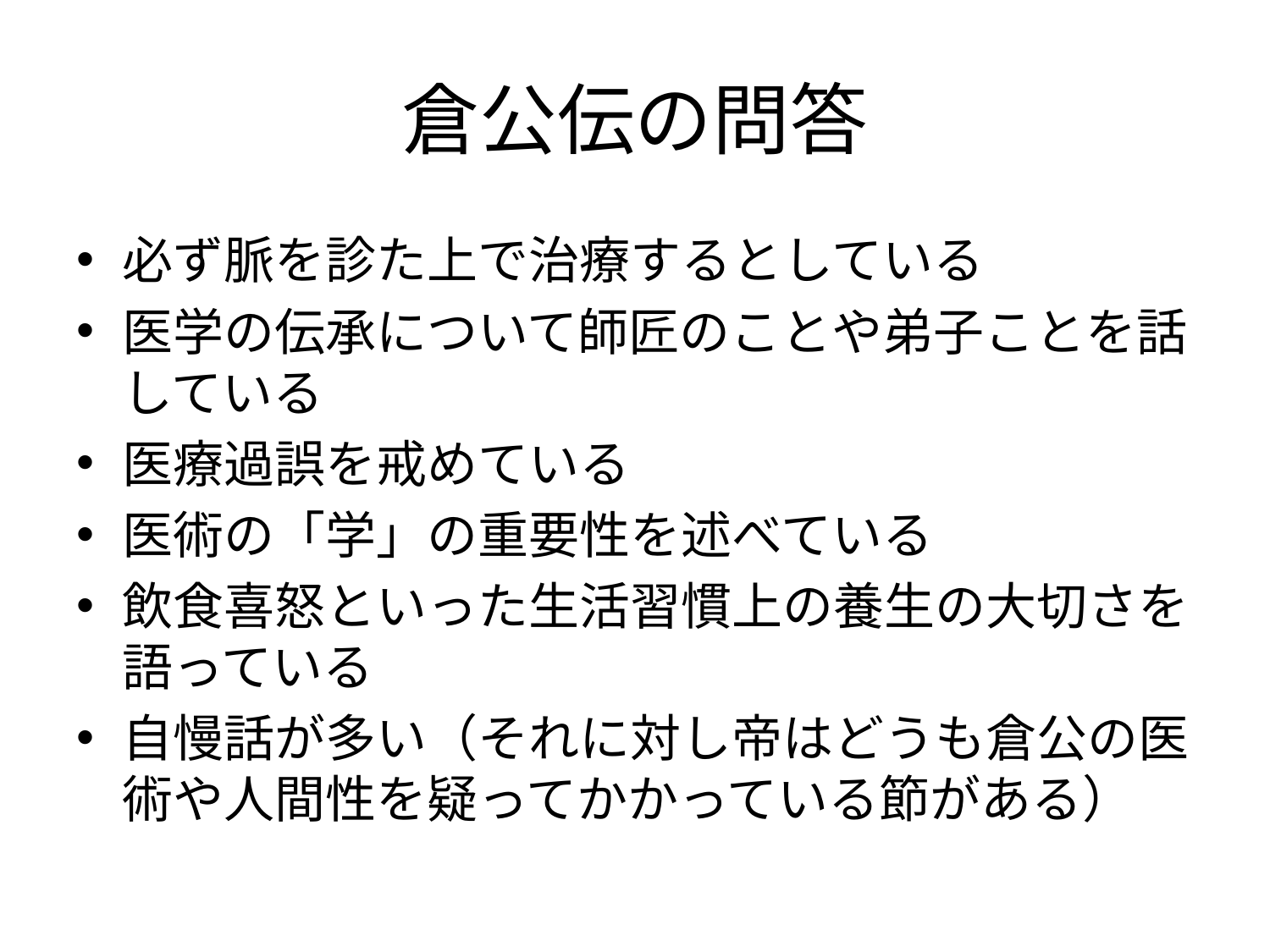

# 倉公伝の問答
必ず脈を診た上で治療するとしている
医学の伝承について師匠のことや弟子ことを話している
医療過誤を戒めている
医術の「学」の重要性を述べている
飲食喜怒といった生活習慣上の養生の大切さを語っている
自慢話が多い（それに対し帝はどうも倉公の医術や人間性を疑ってかかっている節がある）